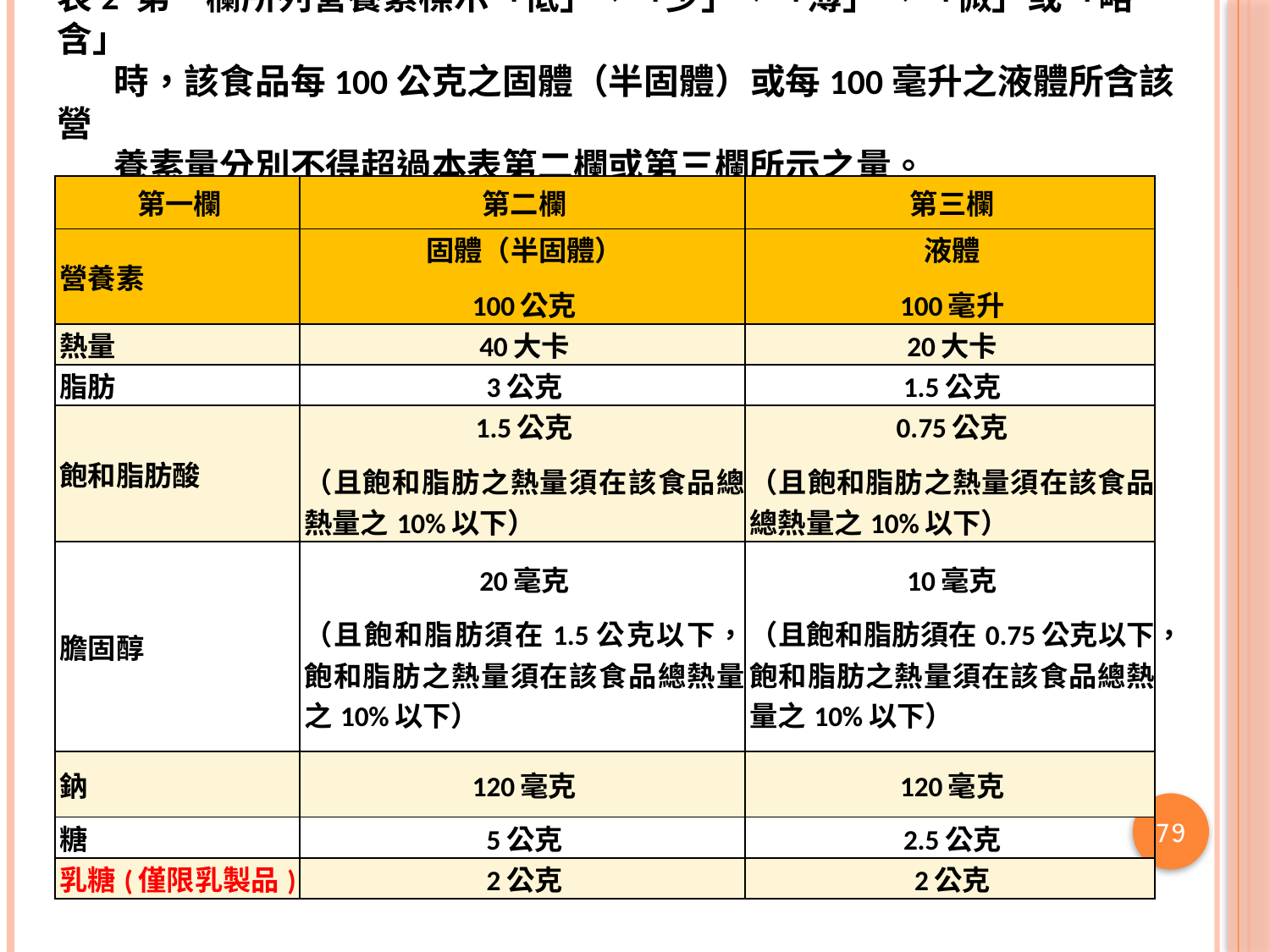

表2 第一欄所列營養素標示「低」、「少」、「薄」 、「微」或「略含」
       時，該食品每100公克之固體（半固體）或每100毫升之液體所含該營
       養素量分別不得超過本表第二欄或第三欄所示之量。
| 第一欄 | 第二欄 | 第三欄 |
| --- | --- | --- |
| 營養素 | 固體（半固體） 100公克 | 液體 100毫升 |
| 熱量 | 40大卡 | 20大卡 |
| 脂肪 | 3公克 | 1.5公克 |
| 飽和脂肪酸 | 1.5公克 （且飽和脂肪之熱量須在該食品總熱量之10%以下） | 0.75公克 （且飽和脂肪之熱量須在該食品總熱量之10%以下） |
| 膽固醇 | 20毫克 （且飽和脂肪須在1.5公克以下，飽和脂肪之熱量須在該食品總熱量之10%以下） | 10毫克 （且飽和脂肪須在0.75公克以下，飽和脂肪之熱量須在該食品總熱量之10%以下） |
| 鈉 | 120毫克 | 120毫克 |
| 糖 | 5公克 | 2.5公克 |
| 乳糖(僅限乳製品) | 2公克 | 2公克 |
79